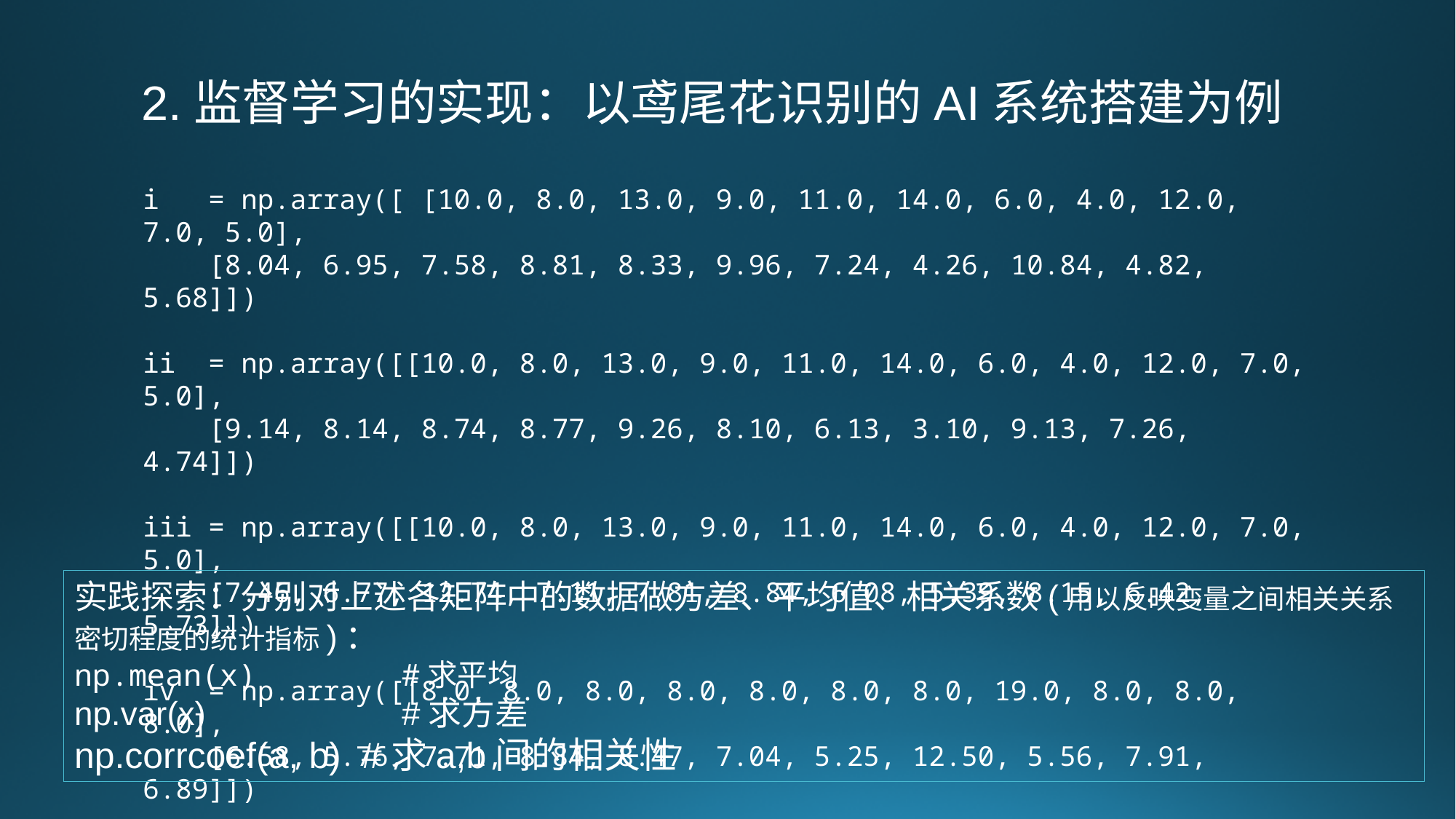

2.监督学习的实现：以鸢尾花识别的AI系统搭建为例
i   = np.array([ [10.0, 8.0, 13.0, 9.0, 11.0, 14.0, 6.0, 4.0, 12.0, 7.0, 5.0],
    [8.04, 6.95, 7.58, 8.81, 8.33, 9.96, 7.24, 4.26, 10.84, 4.82, 5.68]])

ii  = np.array([[10.0, 8.0, 13.0, 9.0, 11.0, 14.0, 6.0, 4.0, 12.0, 7.0, 5.0],
    [9.14, 8.14, 8.74, 8.77, 9.26, 8.10, 6.13, 3.10, 9.13, 7.26, 4.74]])

iii = np.array([[10.0, 8.0, 13.0, 9.0, 11.0, 14.0, 6.0, 4.0, 12.0, 7.0, 5.0],
    [7.46, 6.77, 12.74, 7.11, 7.81, 8.84, 6.08, 5.39, 8.15, 6.42, 5.73]])

iv  = np.array([[8.0, 8.0, 8.0, 8.0, 8.0, 8.0, 8.0, 19.0, 8.0, 8.0, 8.0],
    [6.58, 5.76, 7.71, 8.84, 8.47, 7.04, 5.25, 12.50, 5.56, 7.91, 6.89]])
实践探索：分别对上述各矩阵中的数据做方差、平均值、相关系数(用以反映变量之间相关关系密切程度的统计指标)：
np.mean(x)		#求平均
np.var(x)		#求方差
np.corrcoef(a, b)  #求a,b间的相关性